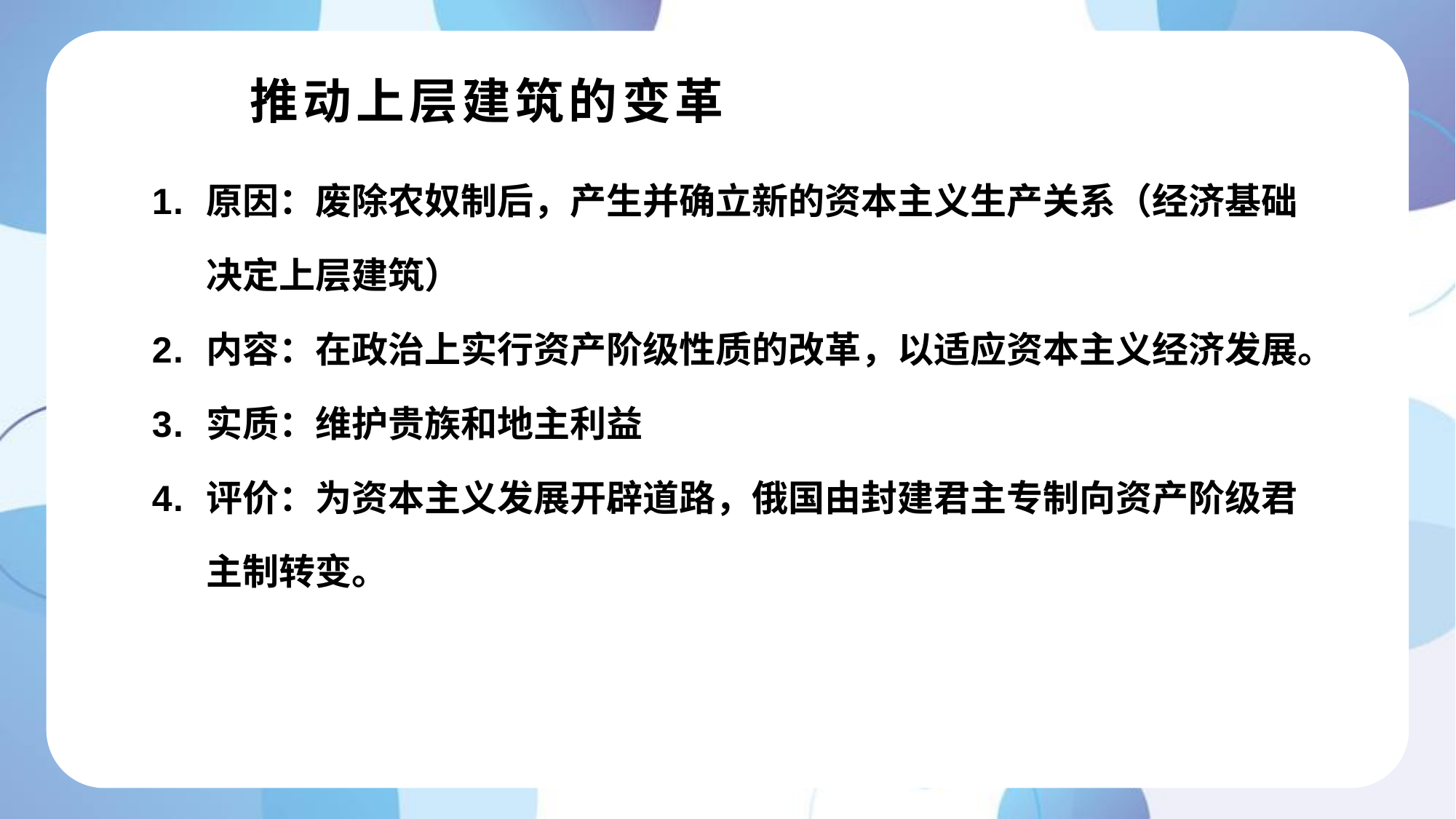

推动上层建筑的变革
原因：废除农奴制后，产生并确立新的资本主义生产关系（经济基础决定上层建筑）
内容：在政治上实行资产阶级性质的改革，以适应资本主义经济发展。
实质：维护贵族和地主利益
评价：为资本主义发展开辟道路，俄国由封建君主专制向资产阶级君主制转变。